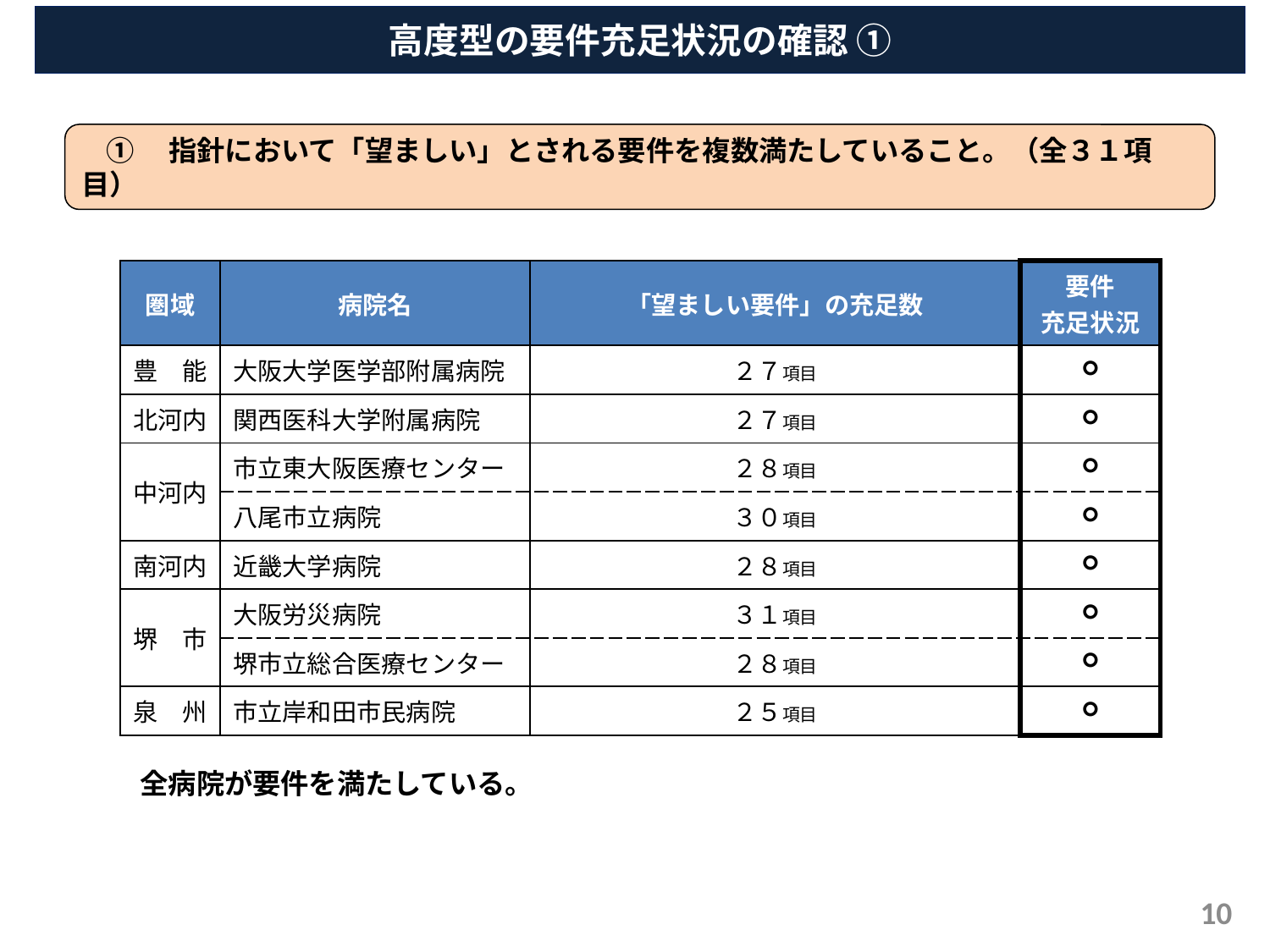

高度型の要件充足状況の確認 ①
①　指針において「望ましい」とされる要件を複数満たしていること。（全３１項目）
| 圏域 | 病院名 | 「望ましい要件」の充足数 | 要件 充足状況 |
| --- | --- | --- | --- |
| 豊　能 | 大阪大学医学部附属病院 | ２７項目 | ○ |
| 北河内 | 関西医科大学附属病院 | ２７項目 | ○ |
| 中河内 | 市立東大阪医療センター | ２８項目 | ○ |
|  | 八尾市立病院 | ３０項目 | ○ |
| 南河内 | 近畿大学病院 | ２８項目 | ○ |
| 堺　市 | 大阪労災病院 | ３１項目 | ○ |
|  | 堺市立総合医療センター | ２８項目 | ○ |
| 泉　州 | 市立岸和田市民病院 | ２５項目 | ○ |
全病院が要件を満たしている。
10